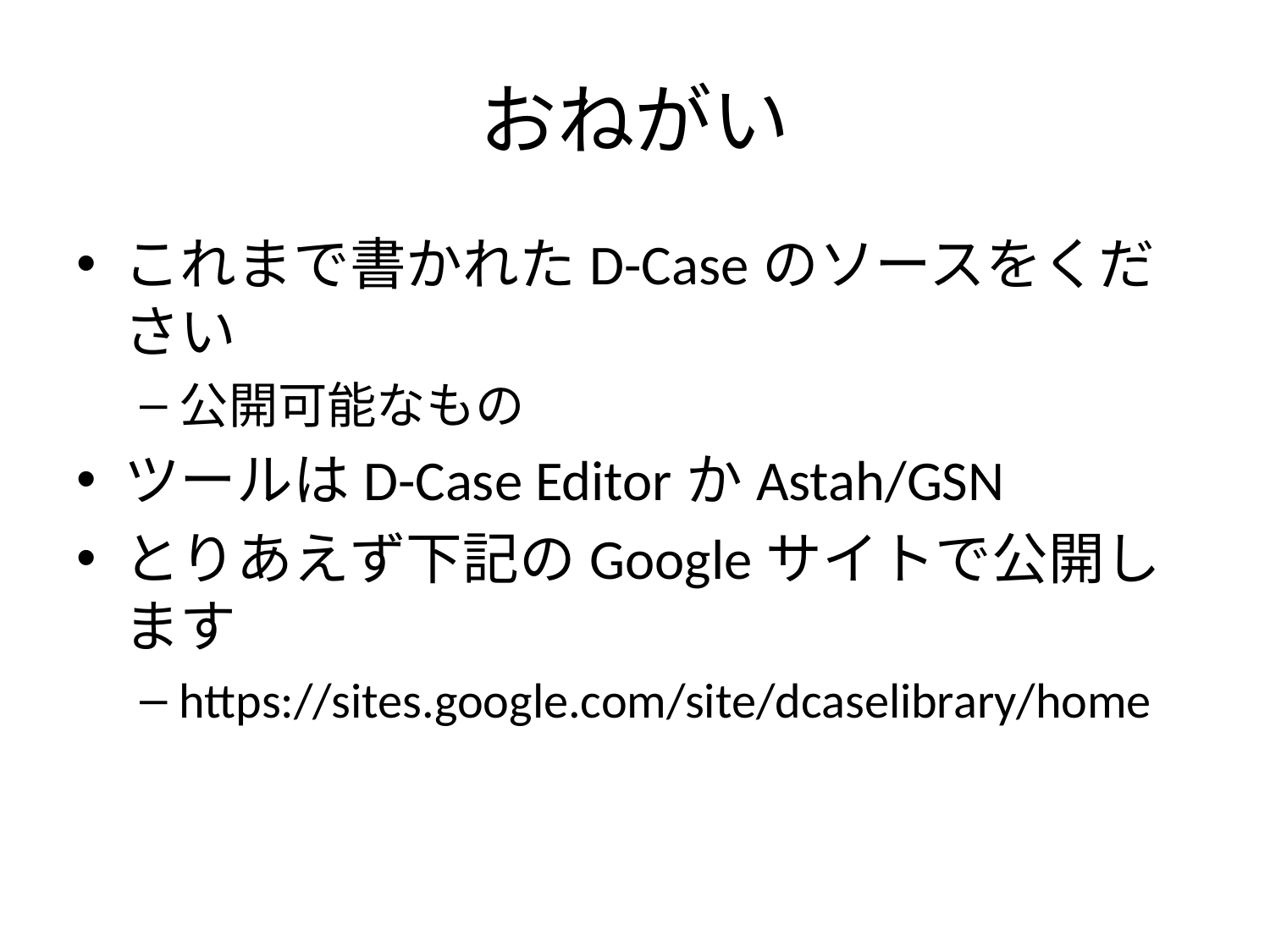

# おねがい
これまで書かれたD-Caseのソースをください
公開可能なもの
ツールはD-Case EditorかAstah/GSN
とりあえず下記のGoogleサイトで公開します
https://sites.google.com/site/dcaselibrary/home